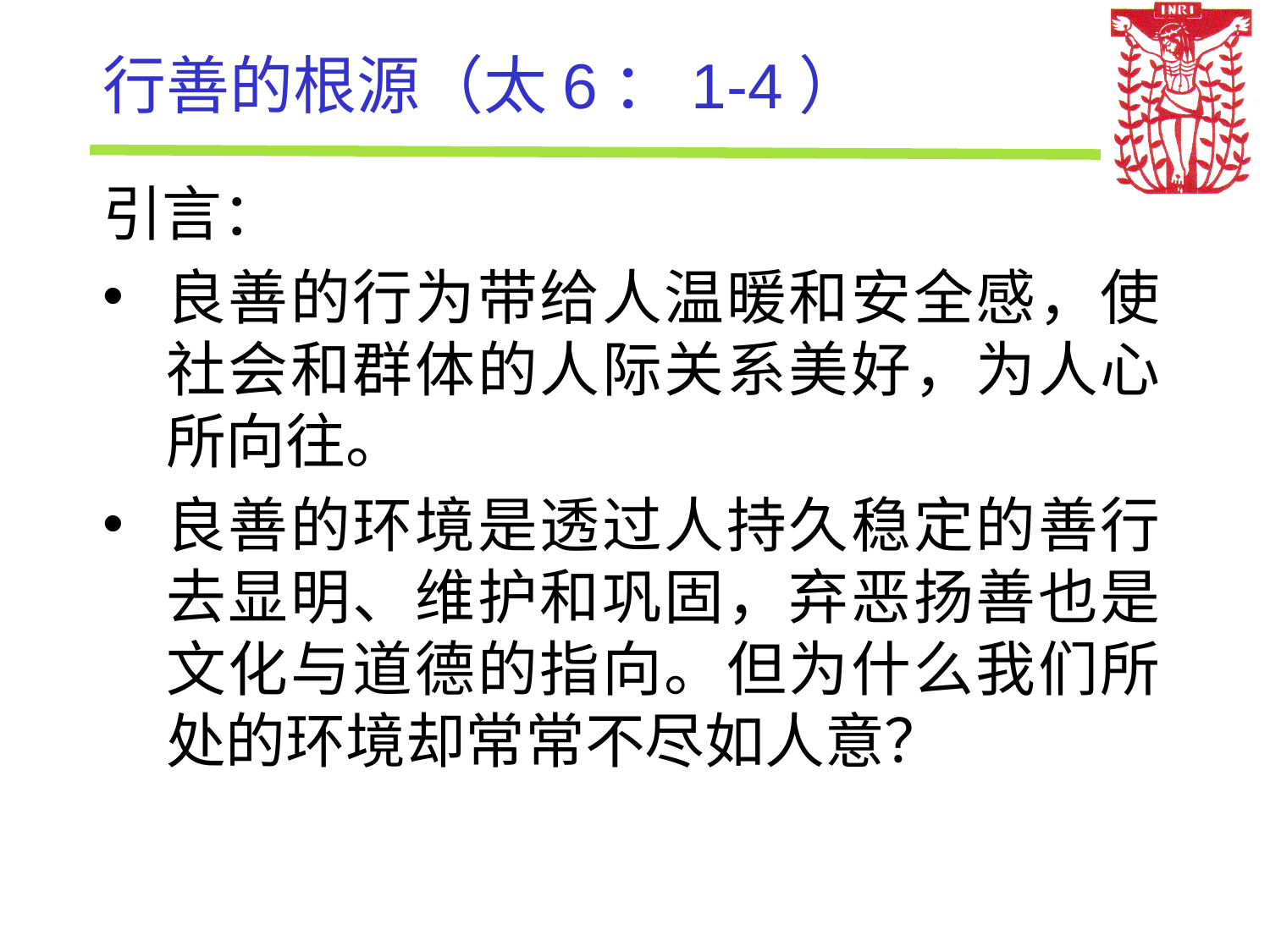

# 行善的根源（太6：1-4）
引言：
良善的行为带给人温暖和安全感，使社会和群体的人际关系美好，为人心所向往。
良善的环境是透过人持久稳定的善行去显明、维护和巩固，弃恶扬善也是文化与道德的指向。但为什么我们所处的环境却常常不尽如人意？